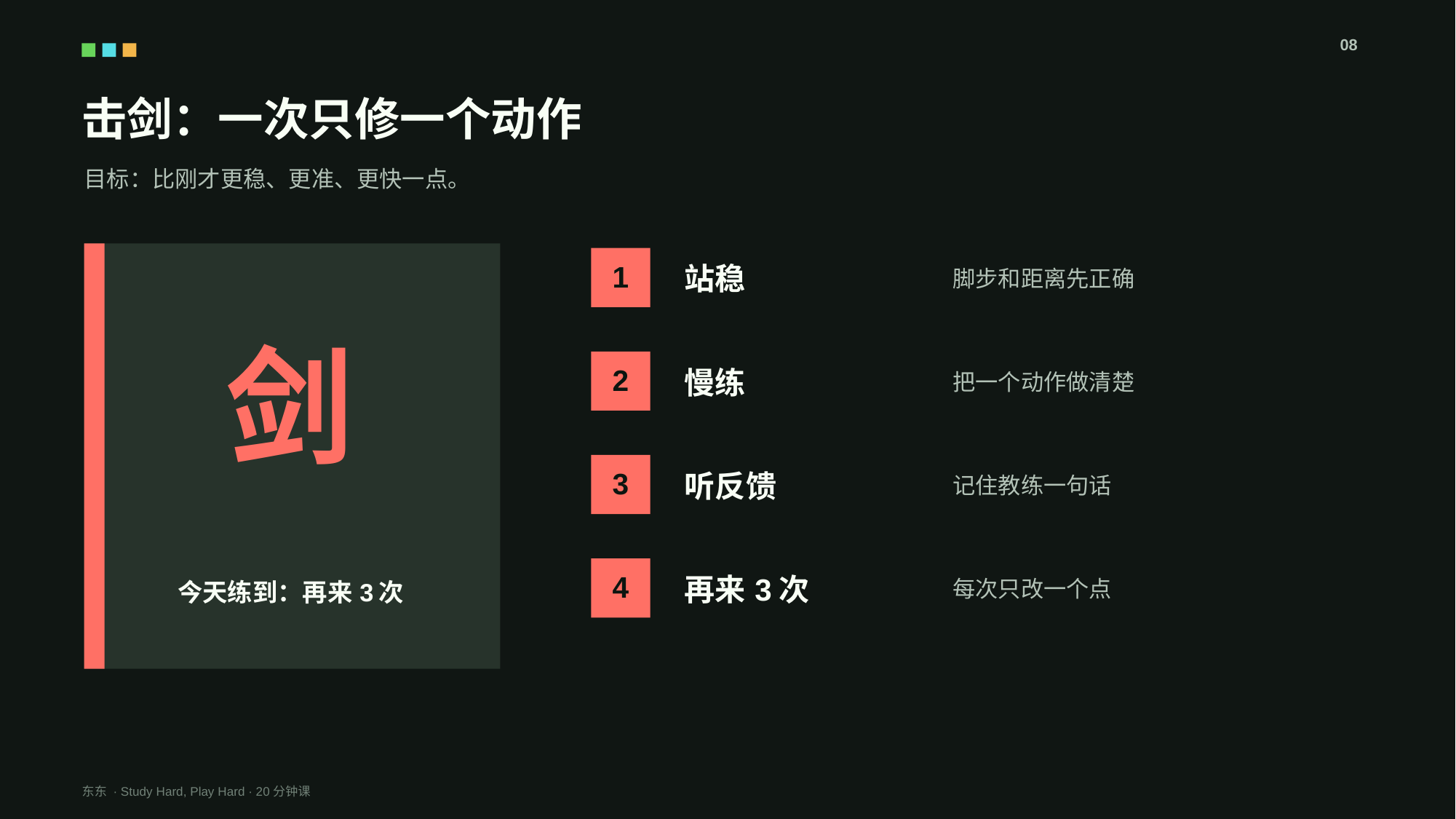

08

击剑：一次只修一个动作
目标：比刚才更稳、更准、更快一点。

站稳
脚步和距离先正确

1
剑
慢练
把一个动作做清楚

2
听反馈
记住教练一句话

3
再来3次
每次只改一个点
今天练到：再来3次

4
东东 · Study Hard, Play Hard · 20分钟课